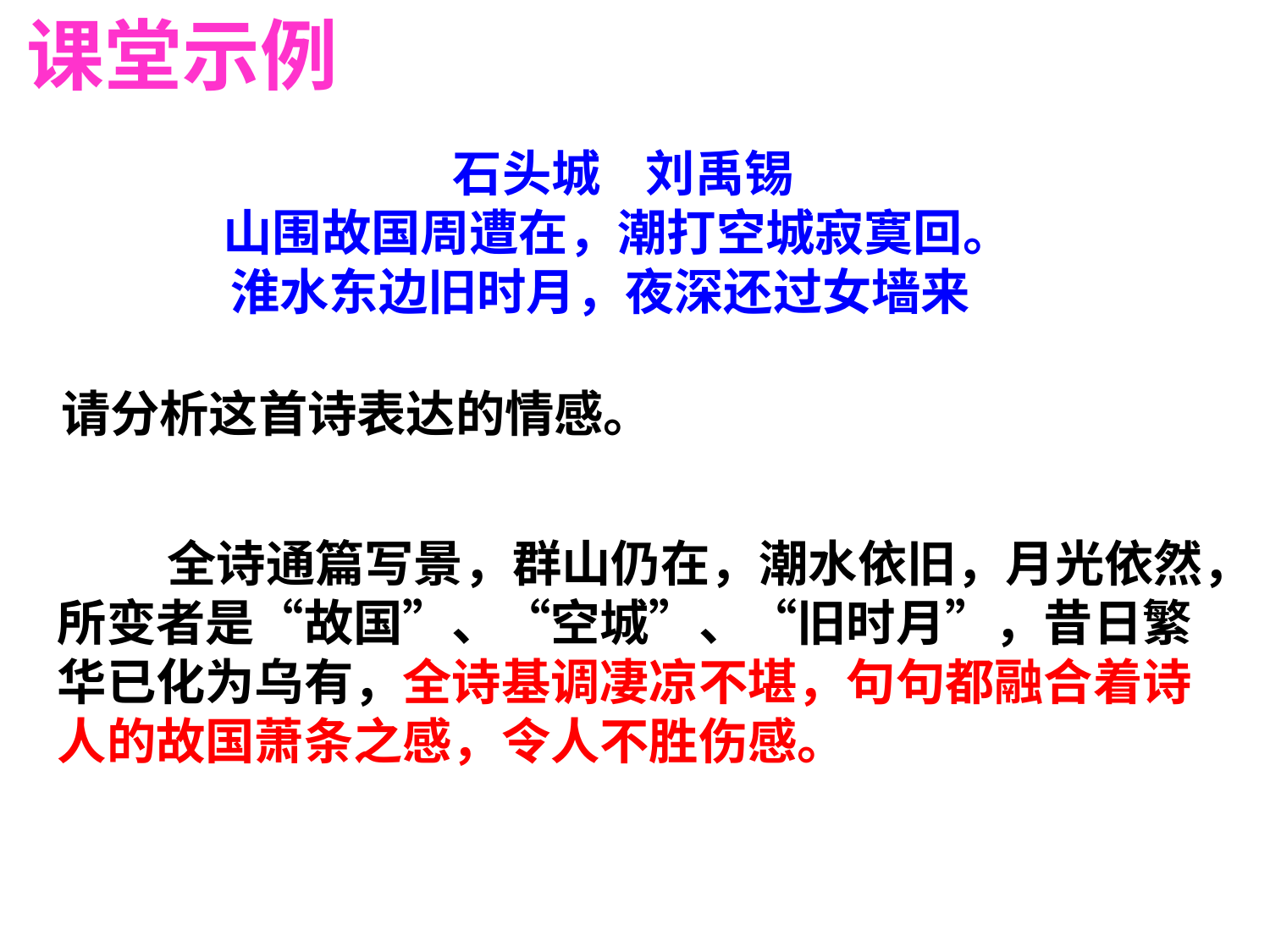

课堂示例
    石头城    刘禹锡
   山围故国周遭在，潮打空城寂寞回。
 淮水东边旧时月，夜深还过女墙来

请分析这首诗表达的情感。
　　 全诗通篇写景，群山仍在，潮水依旧，月光依然，所变者是“故国”、“空城”、“旧时月”，昔日繁华已化为乌有，全诗基调凄凉不堪，句句都融合着诗人的故国萧条之感，令人不胜伤感。